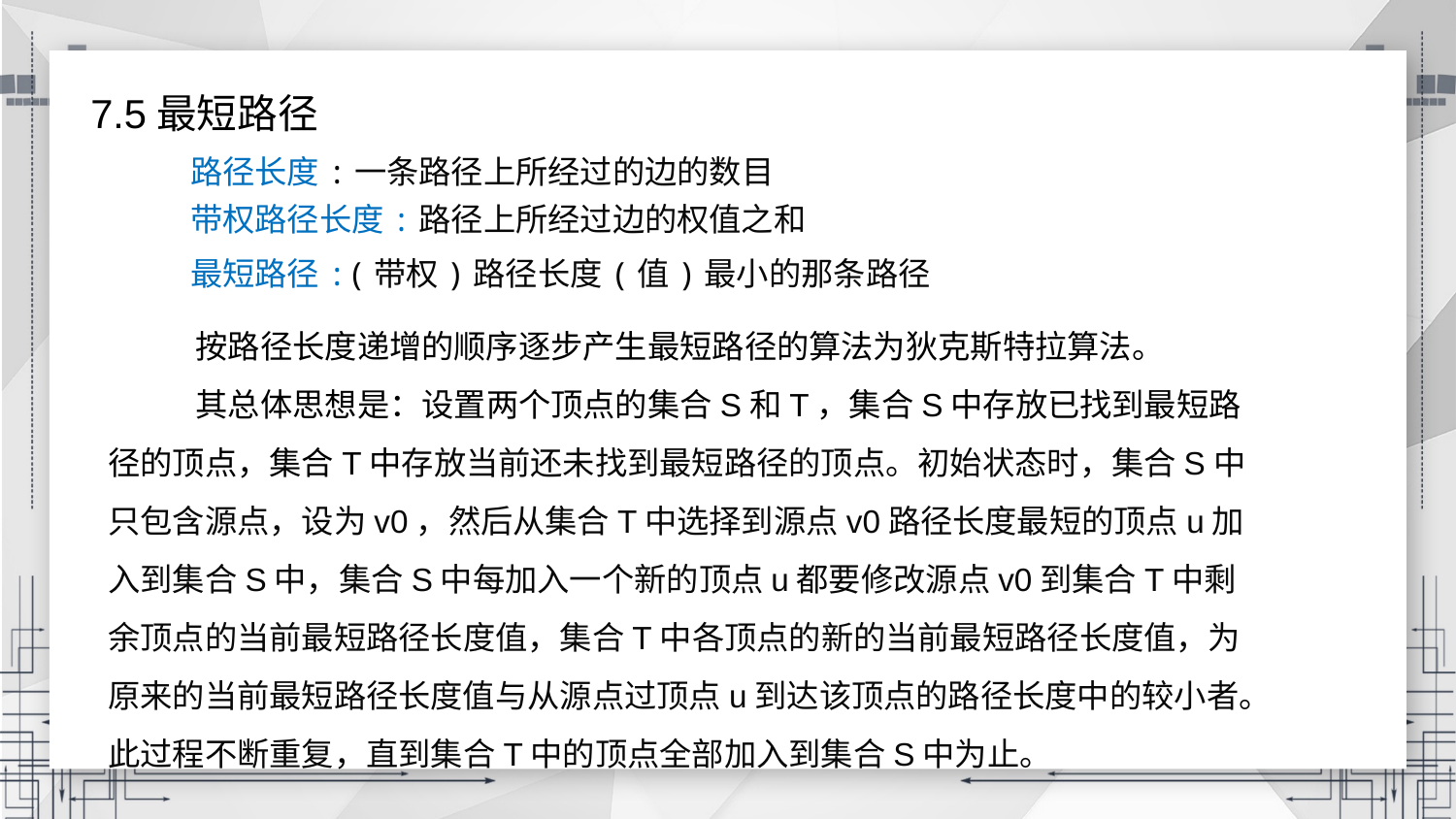

7.5最短路径
路径长度:一条路径上所经过的边的数目
带权路径长度:路径上所经过边的权值之和
最短路径:(带权)路径长度(值)最小的那条路径
 按路径长度递增的顺序逐步产生最短路径的算法为狄克斯特拉算法。
 其总体思想是：设置两个顶点的集合S和T，集合S中存放已找到最短路径的顶点，集合T中存放当前还未找到最短路径的顶点。初始状态时，集合S中只包含源点，设为v0，然后从集合T中选择到源点v0路径长度最短的顶点u加入到集合S中，集合S中每加入一个新的顶点u都要修改源点v0到集合T中剩余顶点的当前最短路径长度值，集合T中各顶点的新的当前最短路径长度值，为原来的当前最短路径长度值与从源点过顶点u到达该顶点的路径长度中的较小者。此过程不断重复，直到集合T中的顶点全部加入到集合S中为止。